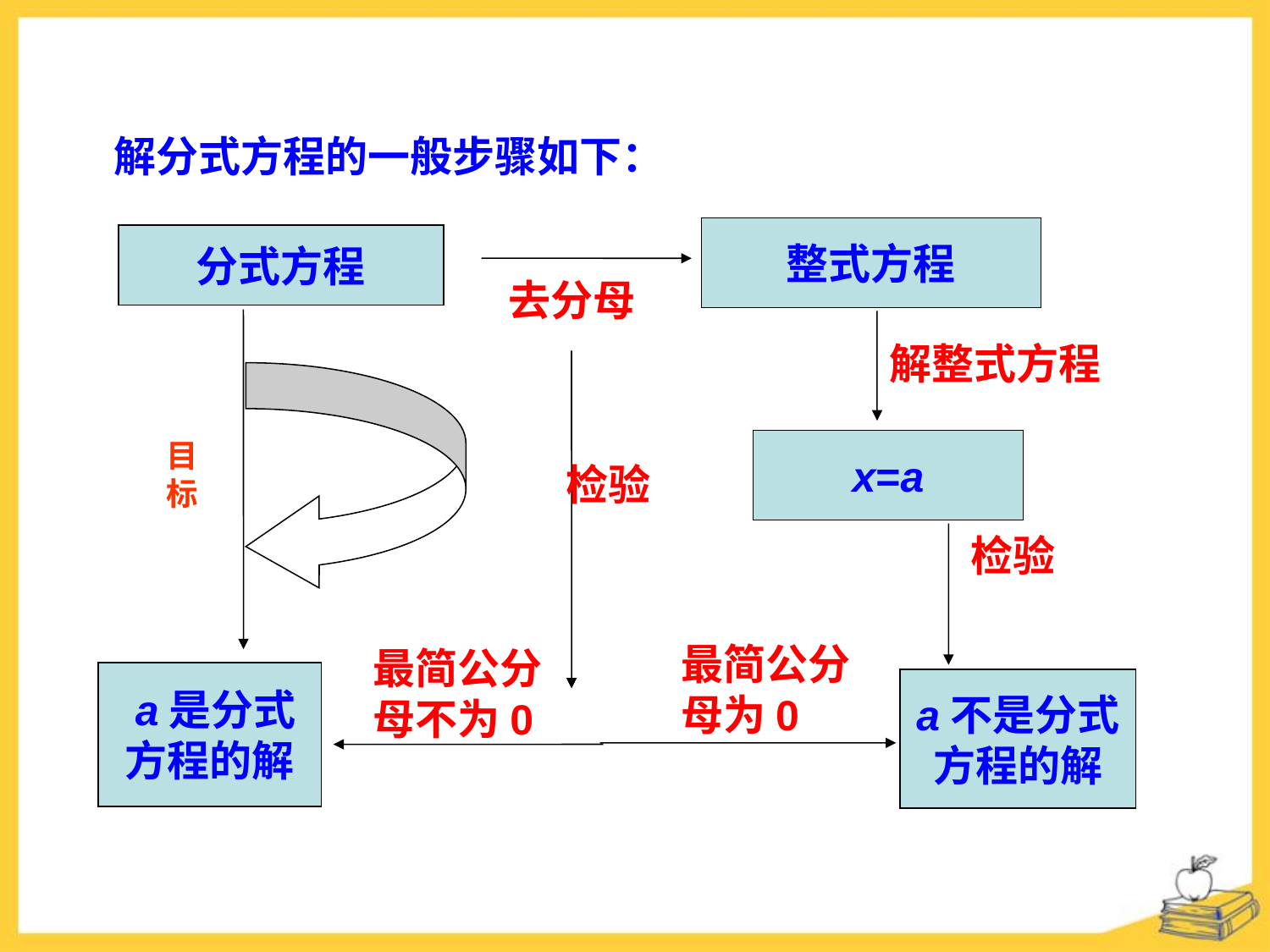

解分式方程的一般步骤如下：
整式方程
分式方程

去分母

目标

解整式方程

检验

x=a
检验

最简公分母为0

最简公分母不为0

 a是分式
方程的解
a不是分式
方程的解